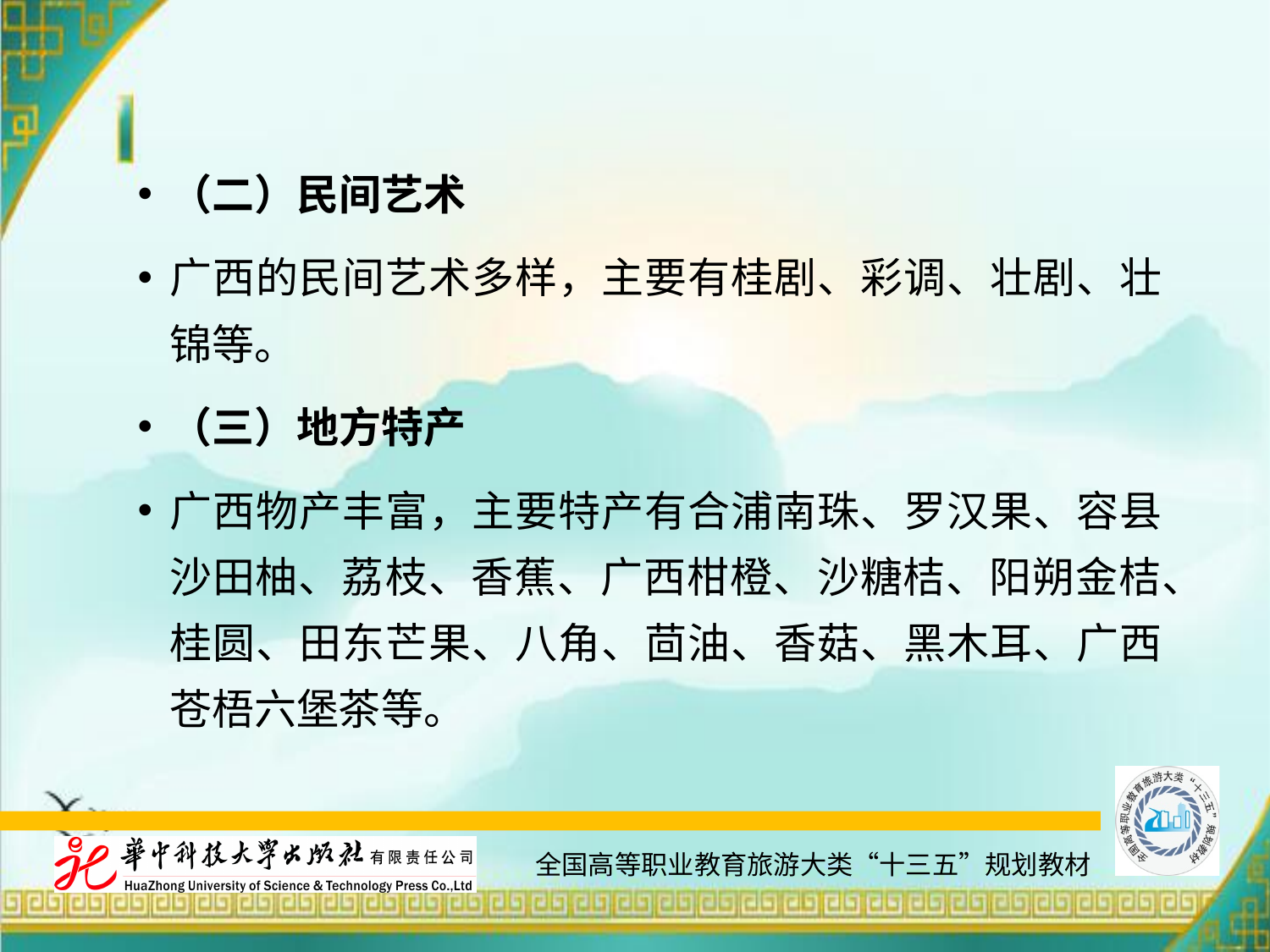

#
（二）民间艺术
广西的民间艺术多样，主要有桂剧、彩调、壮剧、壮锦等。
（三）地方特产
广西物产丰富，主要特产有合浦南珠、罗汉果、容县沙田柚、荔枝、香蕉、广西柑橙、沙糖桔、阳朔金桔、桂圆、田东芒果、八角、茴油、香菇、黑木耳、广西苍梧六堡茶等。